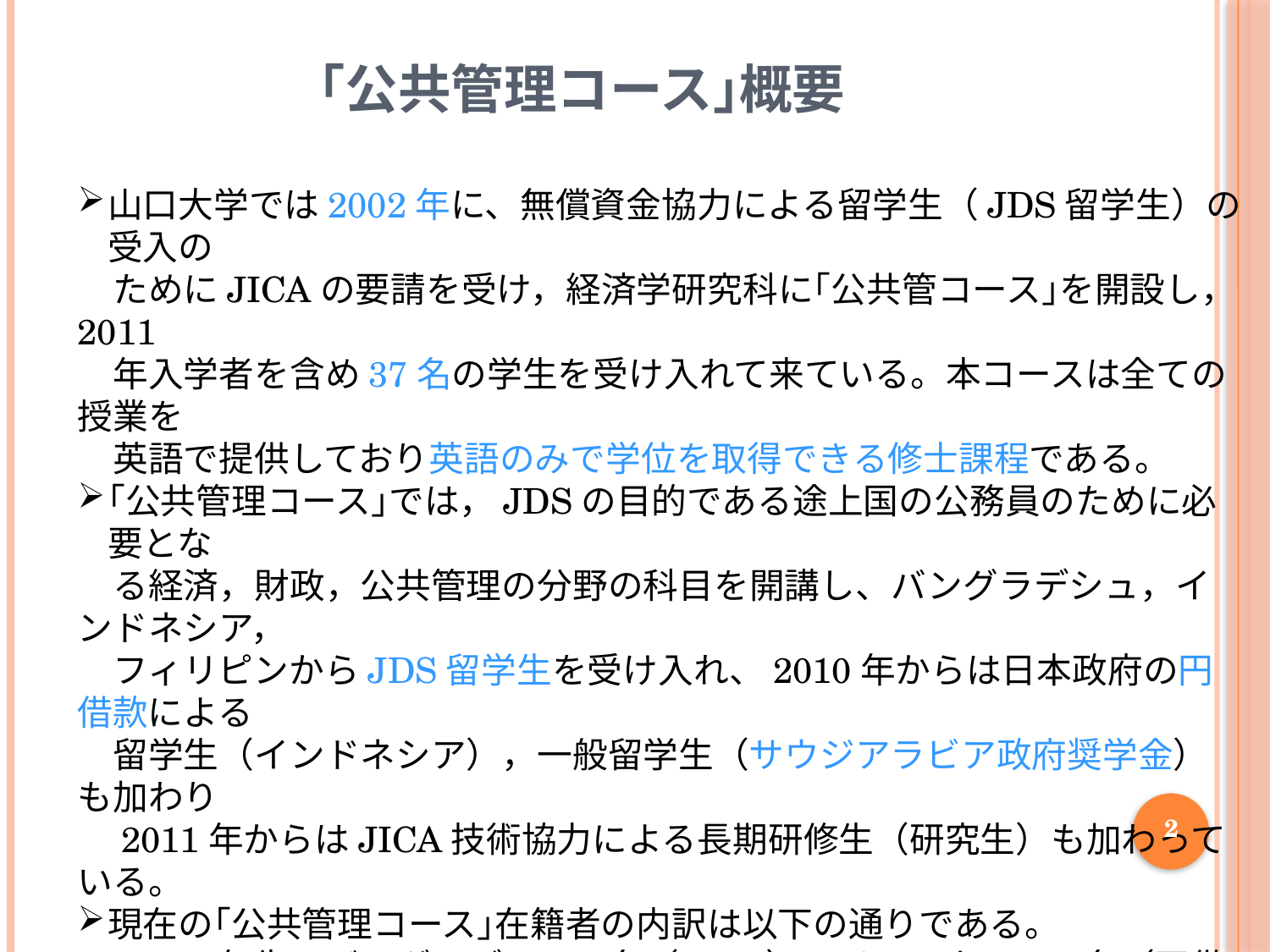

# ｢公共管理コース｣概要
山口大学では2002年に、無償資金協力による留学生（JDS留学生）の受入の
　ためにJICAの要請を受け，経済学研究科に｢公共管コース｣を開設し，2011
　年入学者を含め37名の学生を受け入れて来ている。本コースは全ての授業を
　英語で提供しており英語のみで学位を取得できる修士課程である。
｢公共管理コース｣では，JDSの目的である途上国の公務員のために必要とな
　る経済，財政，公共管理の分野の科目を開講し、バングラデシュ，インドネシア，
　フィリピンからJDS留学生を受け入れ、2010年からは日本政府の円借款による
　留学生（インドネシア），一般留学生（サウジアラビア政府奨学金）も加わり
　2011年からはJICA技術協力による長期研修生（研究生）も加わっている。
現在の｢公共管理コース｣在籍者の内訳は以下の通りである。
　(1) ２年生：バングラデシュ２名（JDS），インドネシア２名（円借款），
　　　サウジアラビア１名（サウジ政府奨学金）
　(2) １年生：バングラデシュ２名（JDS），インドネシア６名（円借款）
　(3) 研究生：アフガニスタン１名（技術協力）
　　なお，東アジア研究科（博士課程）にも｢公共管理コース｣と同じプロフラム(円
　　借款)により，１名のインドネシア留学生が在籍中である。
2